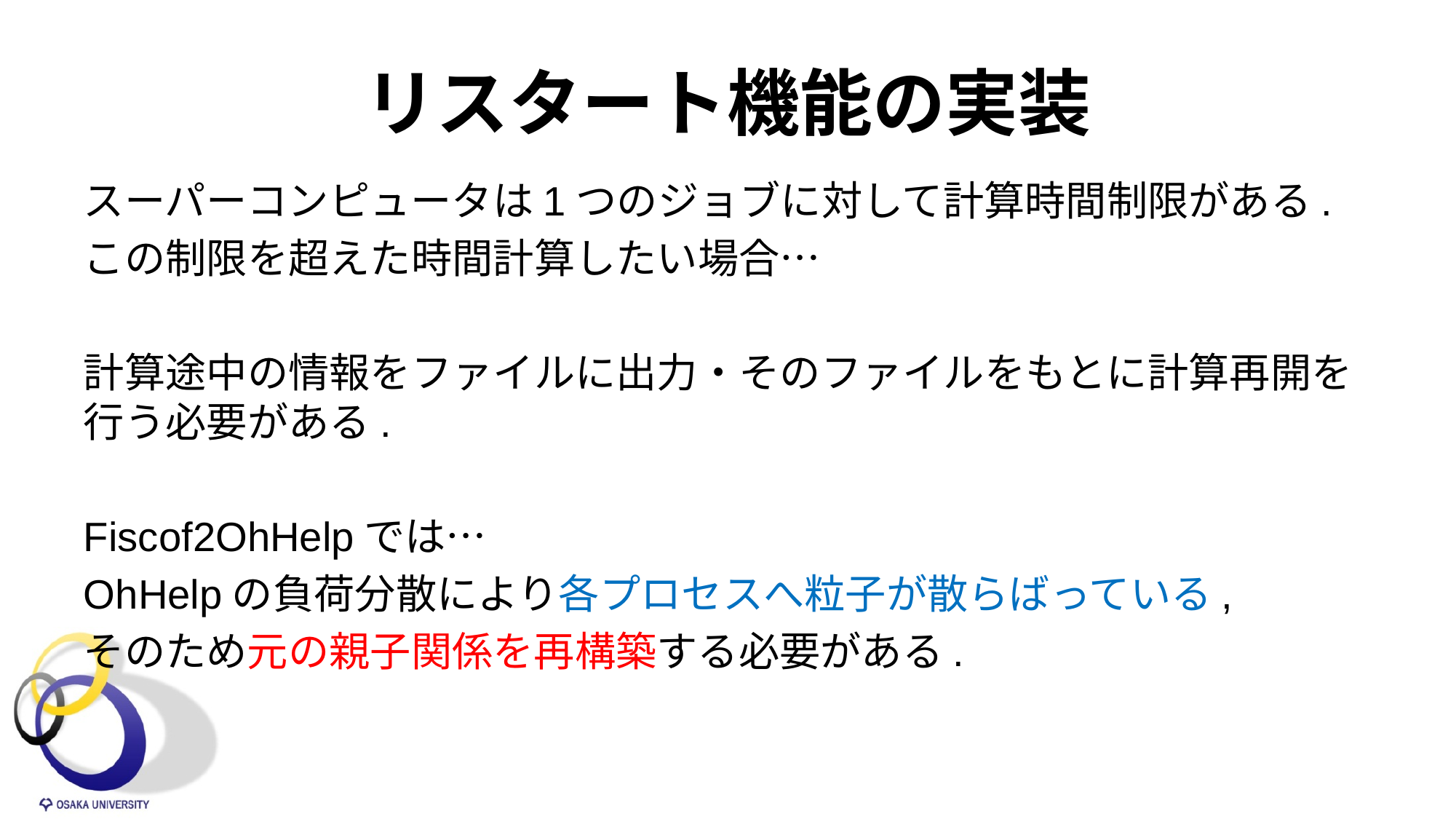

# リスタート機能の実装
スーパーコンピュータは1つのジョブに対して計算時間制限がある.
この制限を超えた時間計算したい場合…

計算途中の情報をファイルに出力・そのファイルをもとに計算再開を行う必要がある.

Fiscof2OhHelpでは…
OhHelpの負荷分散により各プロセスへ粒子が散らばっている,
そのため元の親子関係を再構築する必要がある.